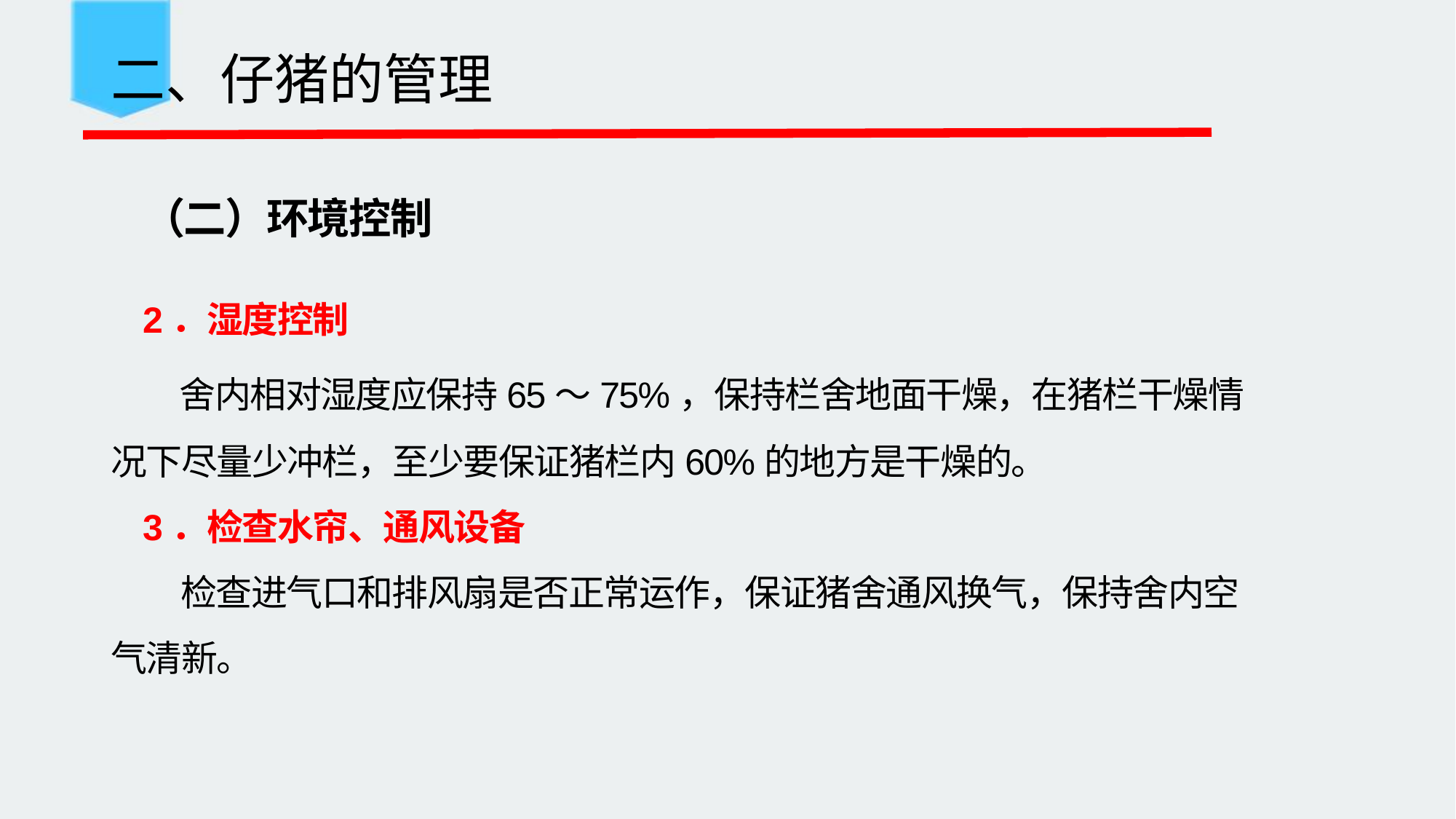

二、仔猪的管理
（二）环境控制

2．湿度控制
   舍内相对湿度应保持65～75%，保持栏舍地面干燥，在猪栏干燥情况下尽量少冲栏，至少要保证猪栏内60%的地方是干燥的。
3．检查水帘、通风设备
    检查进气口和排风扇是否正常运作，保证猪舍通风换气，保持舍内空气清新。